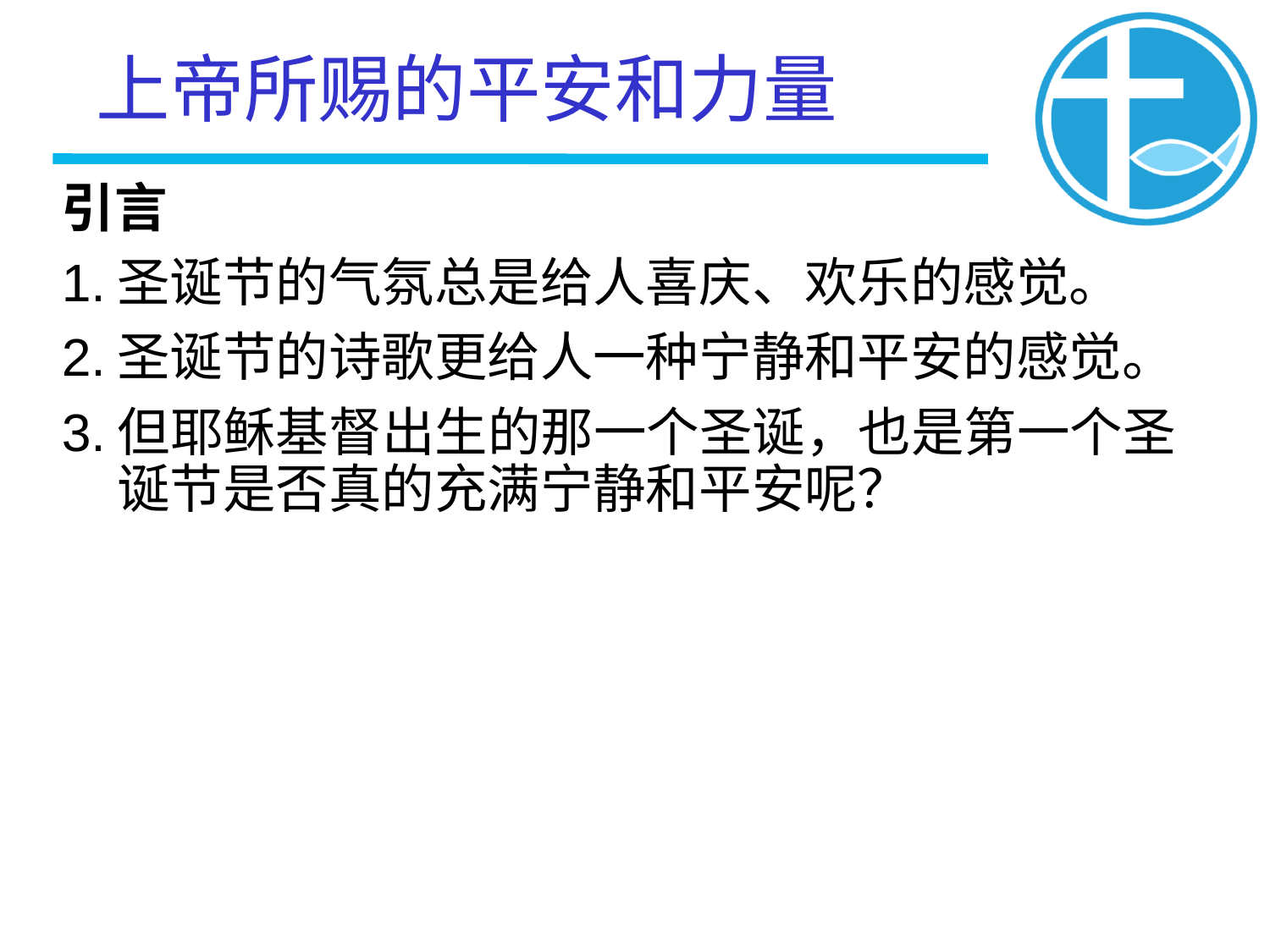

# 上帝所赐的平安和力量
引言
圣诞节的气氛总是给人喜庆、欢乐的感觉。
圣诞节的诗歌更给人一种宁静和平安的感觉。
但耶稣基督出生的那一个圣诞，也是第一个圣诞节是否真的充满宁静和平安呢？